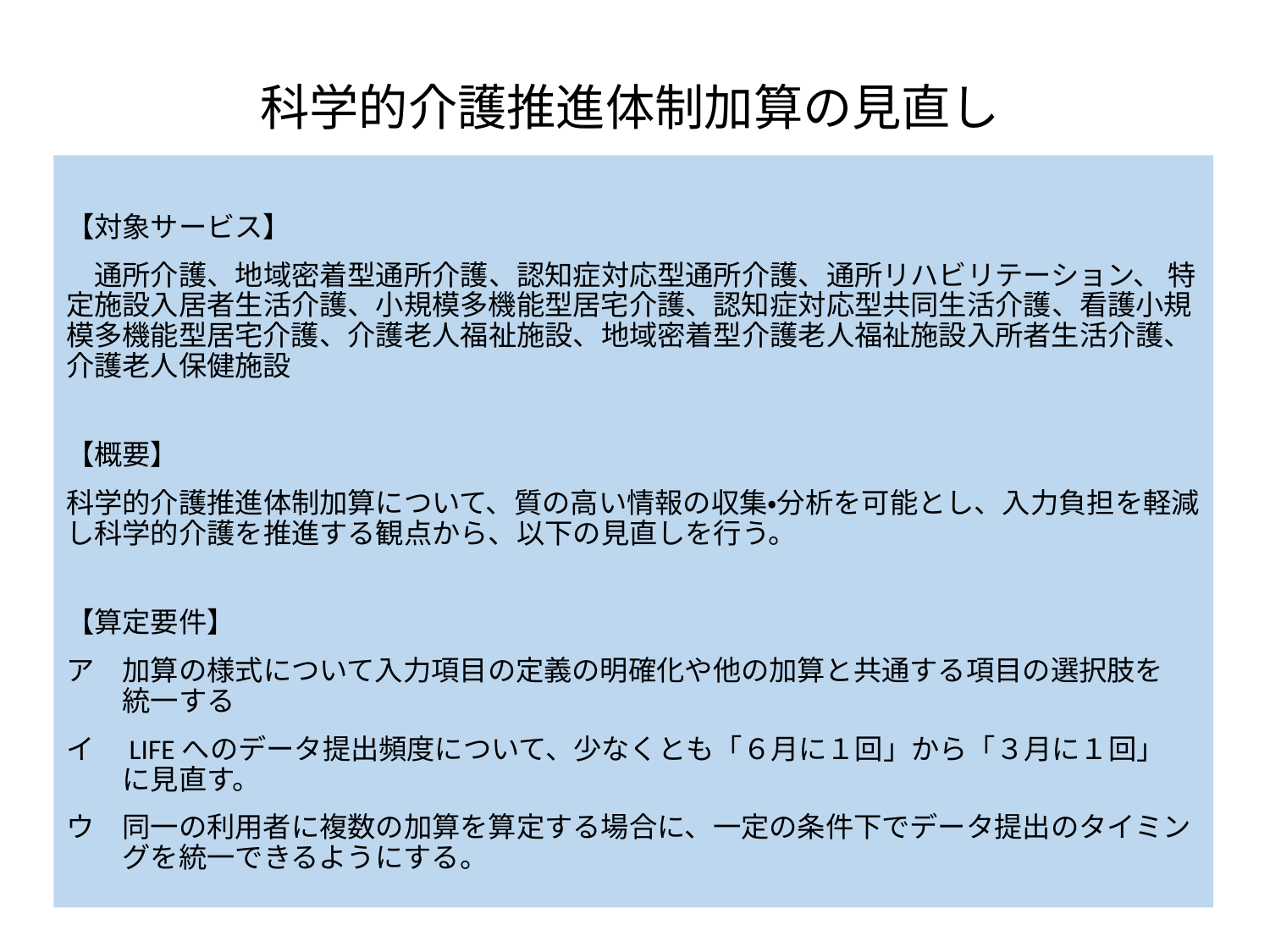

# 科学的介護推進体制加算の見直し

【対象サービス】
　通所介護、地域密着型通所介護、認知症対応型通所介護、通所リハビリテーション、 特定施設入居者生活介護、小規模多機能型居宅介護、認知症対応型共同生活介護、看護小規模多機能型居宅介護、介護老人福祉施設、地域密着型介護老人福祉施設入所者生活介護、介護老人保健施設

【概要】
科学的介護推進体制加算について、質の高い情報の収集・分析を可能とし、入力負担を軽減し科学的介護を推進する観点から、以下の見直しを行う。

【算定要件】
ア　加算の様式について入力項目の定義の明確化や他の加算と共通する項目の選択肢を
　　統一する
イ　LIFEへのデータ提出頻度について、少なくとも「６月に１回」から「３月に１回」
　　に見直す。
ウ　同一の利用者に複数の加算を算定する場合に、一定の条件下でデータ提出のタイミン
　　グを統一できるようにする。